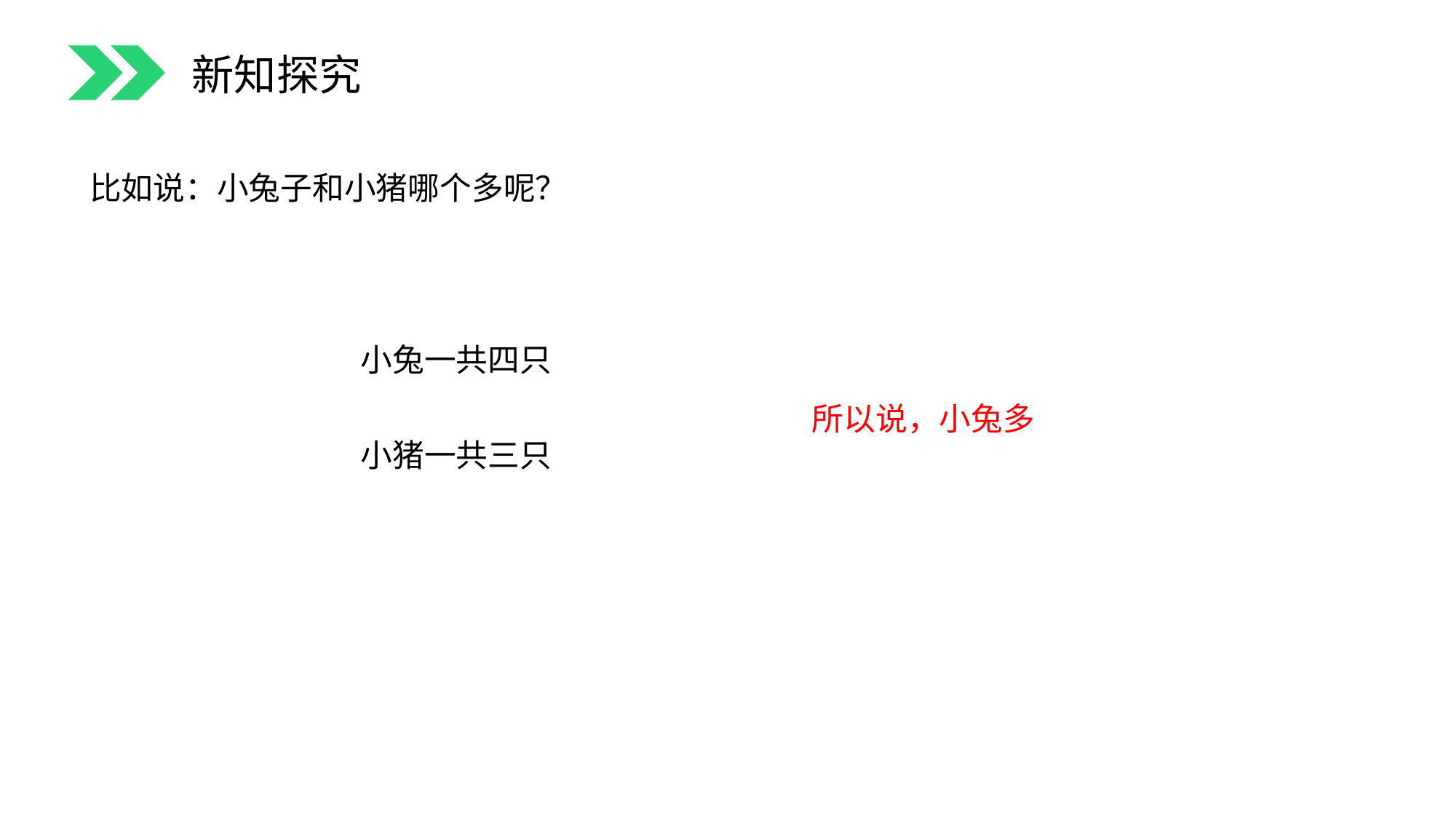

新知探究
比如说：小兔子和小猪哪个多呢？

小兔一共四只
所以说，小兔多
小猪一共三只